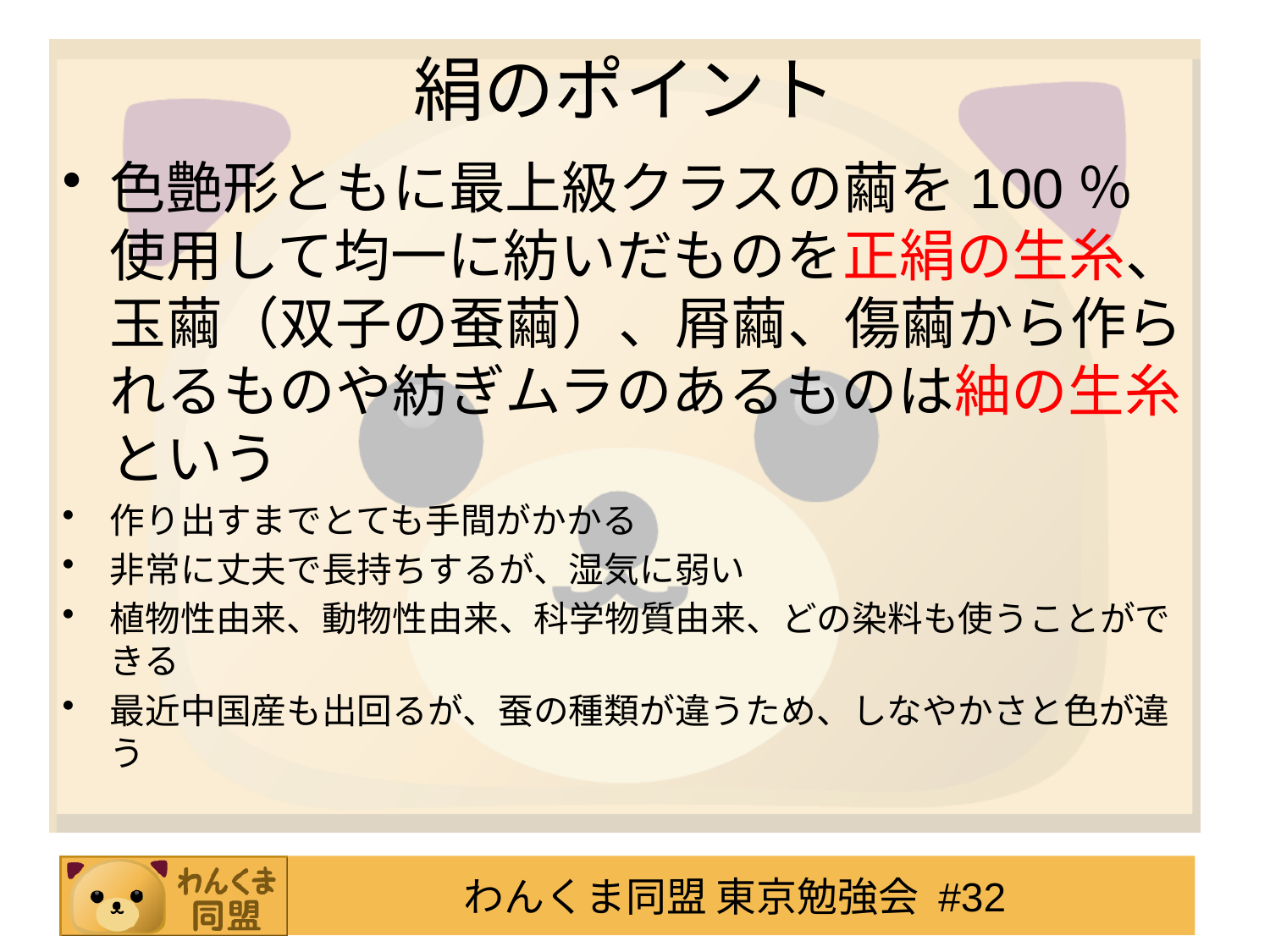

# 絹のポイント
色艶形ともに最上級クラスの繭を100％使用して均一に紡いだものを正絹の生糸、玉繭（双子の蚕繭）、屑繭、傷繭から作られるものや紡ぎムラのあるものは紬の生糸という
作り出すまでとても手間がかかる
非常に丈夫で長持ちするが、湿気に弱い
植物性由来、動物性由来、科学物質由来、どの染料も使うことができる
最近中国産も出回るが、蚕の種類が違うため、しなやかさと色が違う